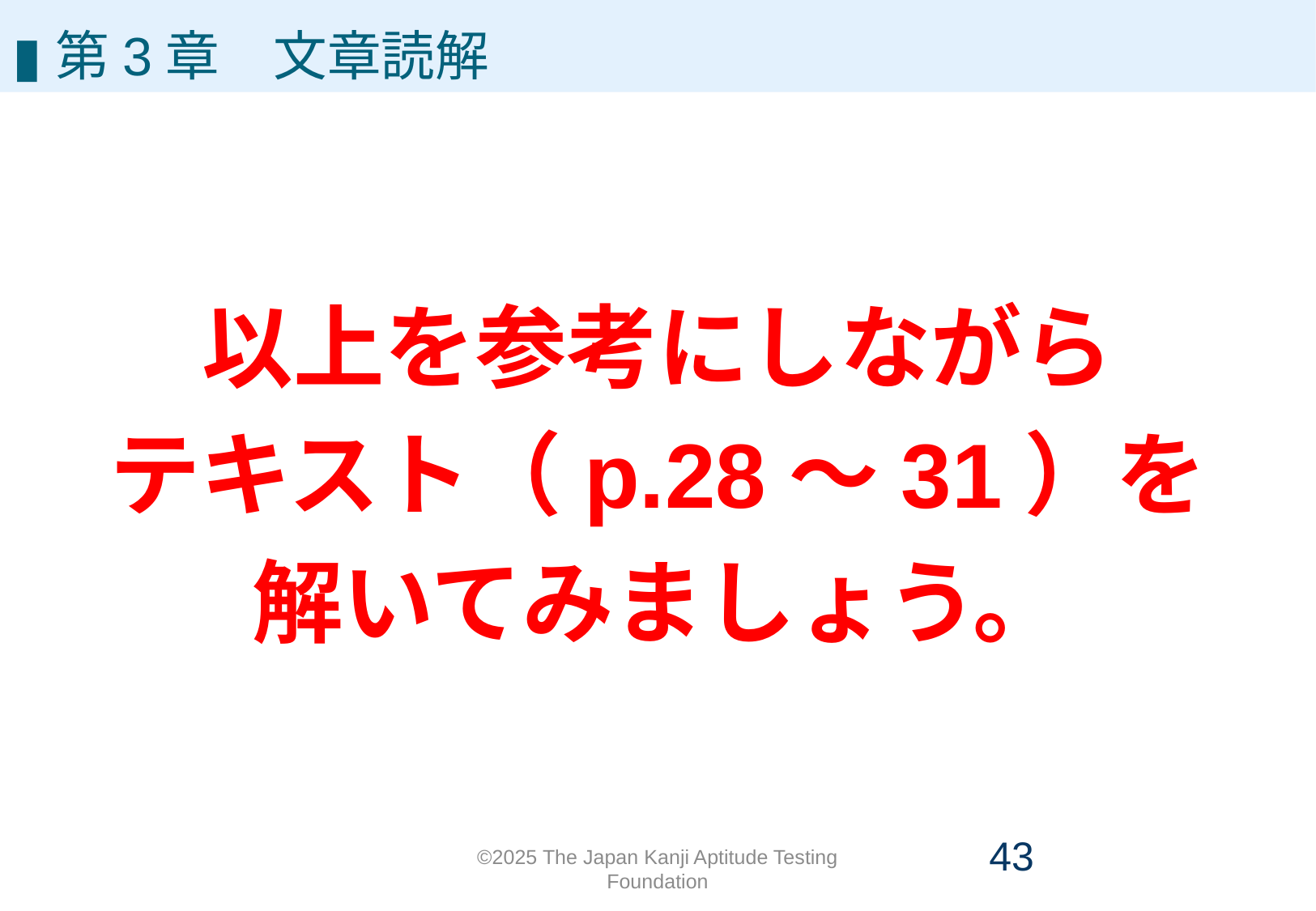

▮第3章　文章読解

以上を参考にしながら
テキスト（p.28～31）を
解いてみましょう。
©2025 The Japan Kanji Aptitude Testing Foundation
43